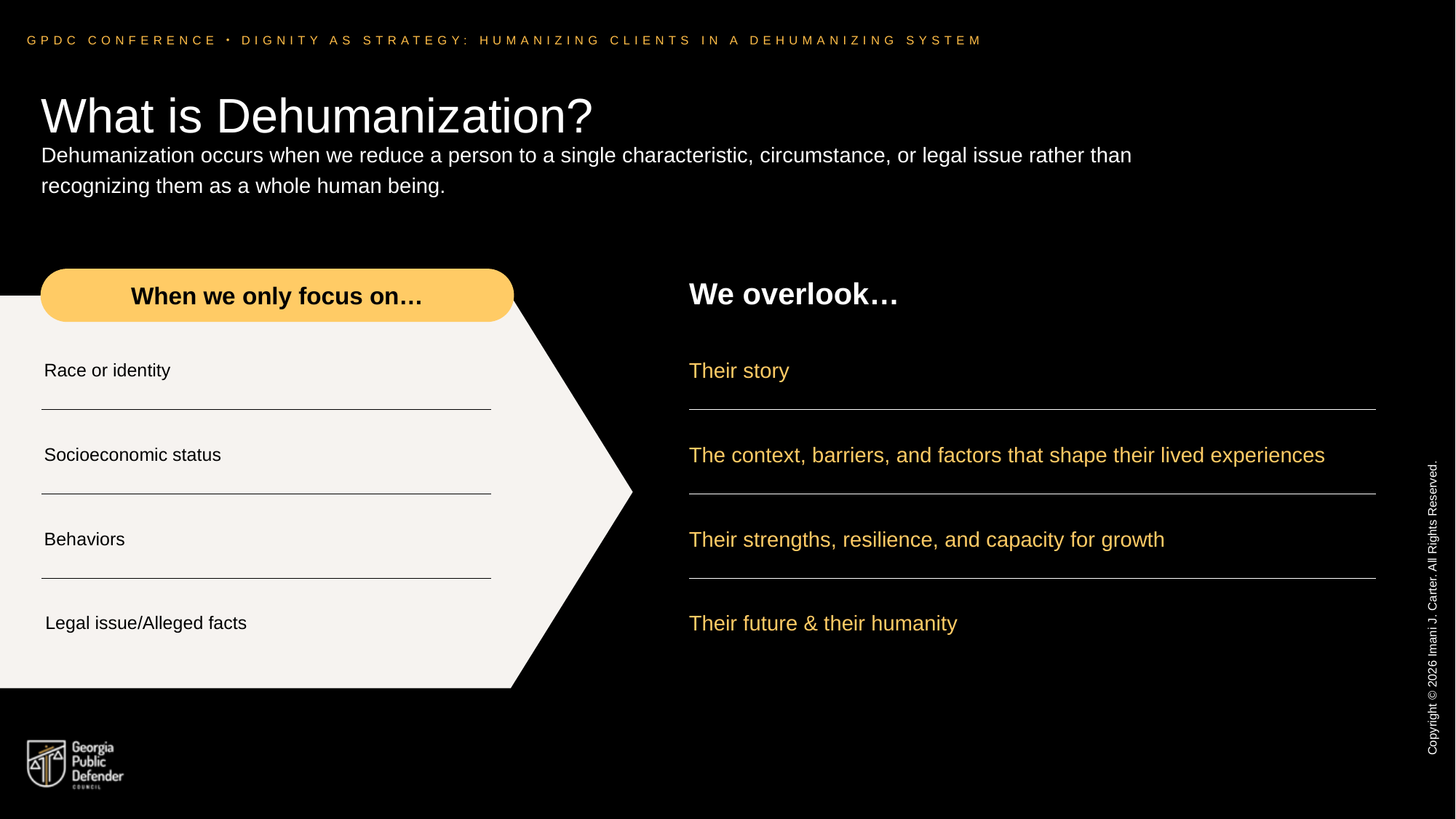

GPDC CONFERENCE・DIGNITY AS STRATEGY: HUMANIZING CLIENTS IN A DEHUMANIZING SYSTEM
# What is Dehumanization?
Dehumanization occurs when we reduce a person to a single characteristic, circumstance, or legal issue rather than recognizing them as a whole human being.
We overlook…
When we only focus on…

Race or identity
Their story
Socioeconomic status
The context, barriers, and factors that shape their lived experiences
Behaviors
Their strengths, resilience, and capacity for growth
Legal issue/Alleged facts
Their future & their humanity